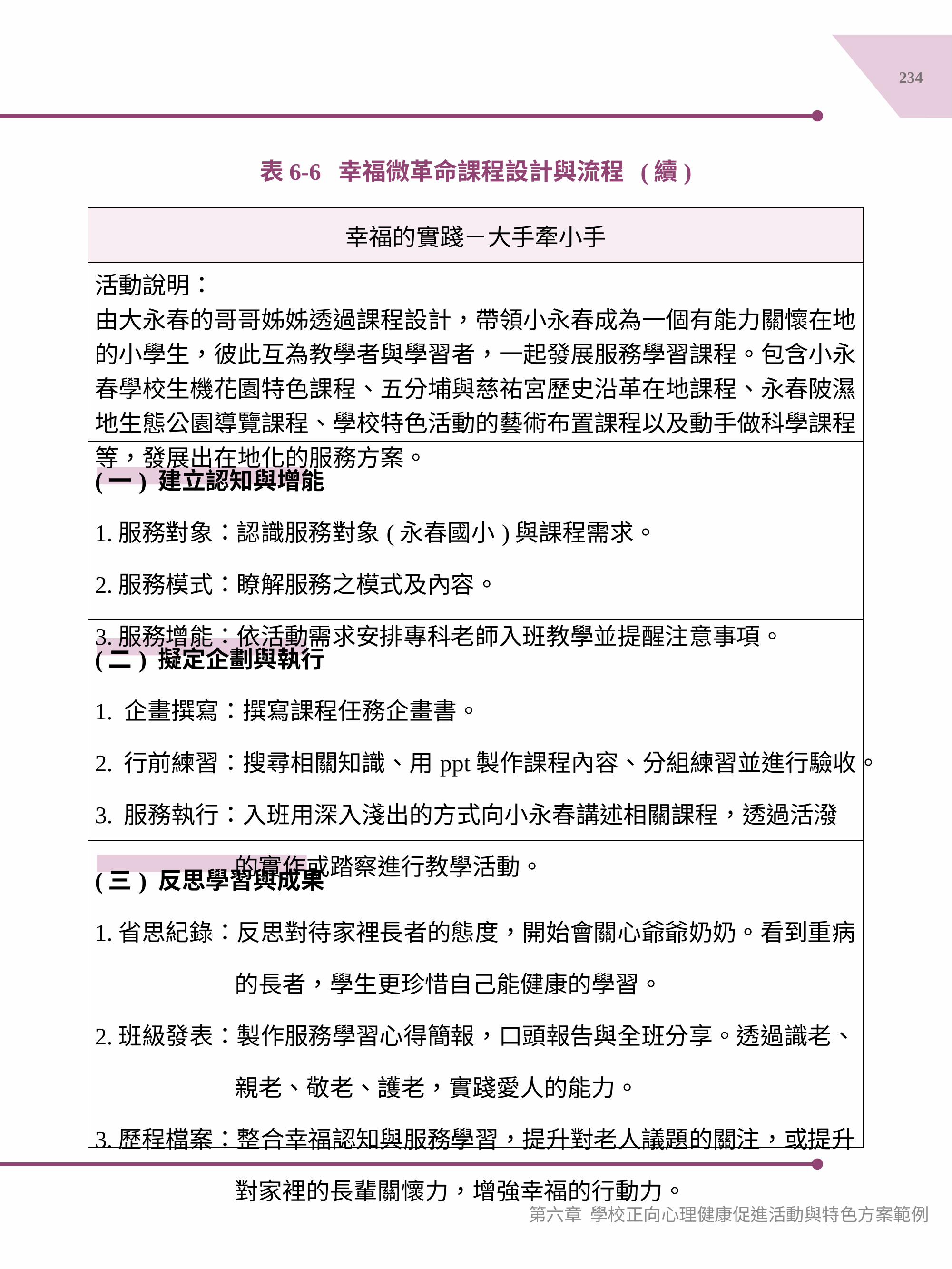

234
表6-6  幸福微革命課程設計與流程  (續)
| 幸福的實踐－大手牽小手 |
| --- |
| 活動說明： 由大永春的哥哥姊姊透過課程設計，帶領小永春成為一個有能力關懷在地的小學生，彼此互為教學者與學習者，一起發展服務學習課程。包含小永春學校生機花園特色課程、五分埔與慈祐宮歷史沿革在地課程、永春陂濕地生態公園導覽課程、學校特色活動的藝術布置課程以及動手做科學課程等，發展出在地化的服務方案。 |
| (一) 建立認知與增能 1.服務對象：認識服務對象(永春國小)與課程需求。 2.服務模式：瞭解服務之模式及內容。 3.服務增能：依活動需求安排專科老師入班教學並提醒注意事項。 |
| (二) 擬定企劃與執行 1. 企畫撰寫：撰寫課程任務企畫書。 2. 行前練習：搜尋相關知識、用ppt製作課程內容、分組練習並進行驗收。 3. 服務執行：入班用深入淺出的方式向小永春講述相關課程，透過活潑的實作或踏察進行教學活動。 |
| (三) 反思學習與成果 1.省思紀錄：反思對待家裡長者的態度，開始會關心爺爺奶奶。看到重病的長者，學生更珍惜自己能健康的學習。 2.班級發表：製作服務學習心得簡報，口頭報告與全班分享。透過識老、親老、敬老、護老，實踐愛人的能力。 3.歷程檔案：整合幸福認知與服務學習，提升對老人議題的關注，或提升對家裡的長輩關懷力，增強幸福的行動力。 |

第六章  學校正向心理健康促進活動與特色方案範例